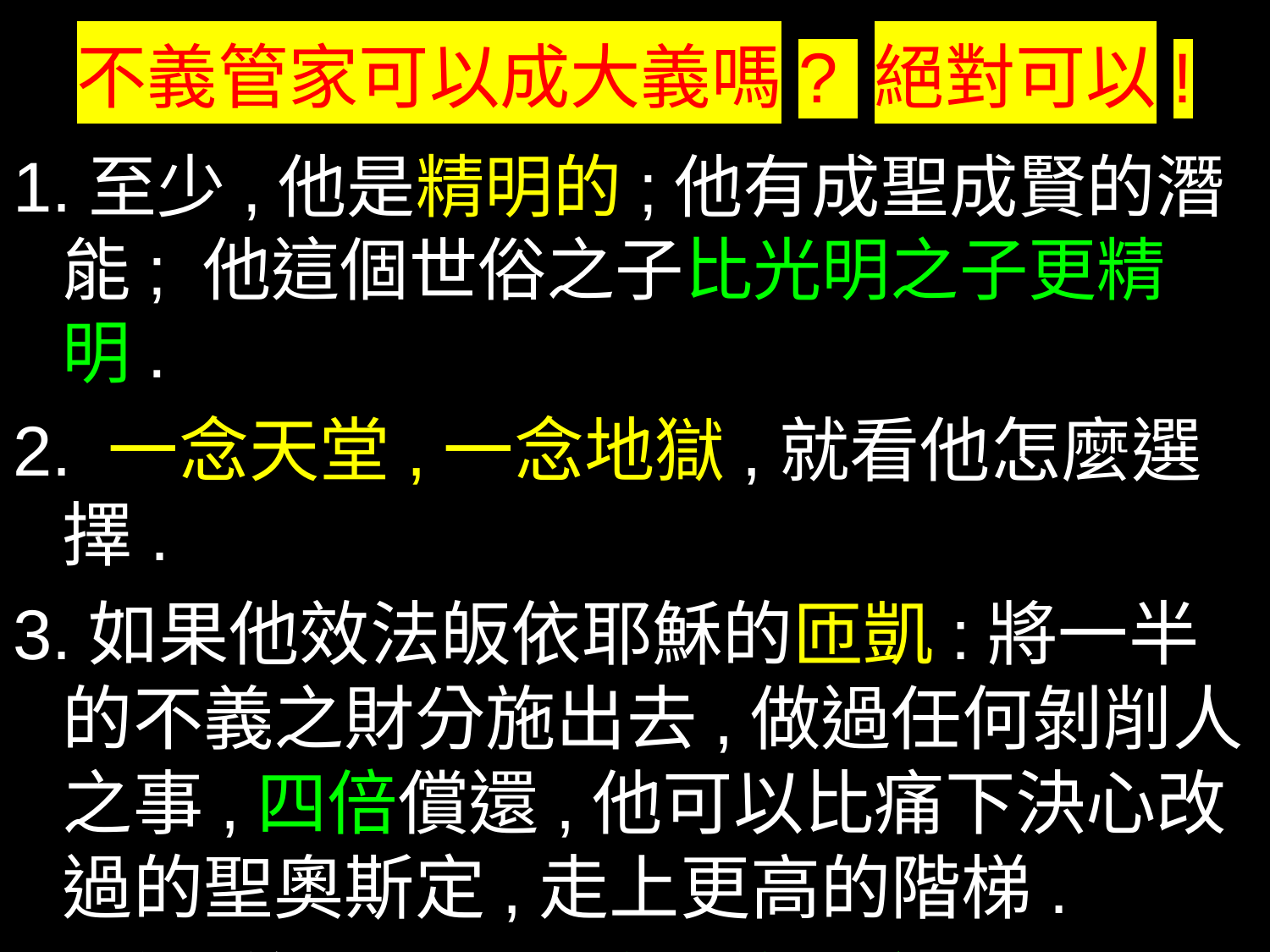

不義管家可以成大義嗎? 絕對可以!
1.至少,他是精明的;他有成聖成賢的潛能; 他這個世俗之子比光明之子更精明.
2. 一念天堂,一念地獄,就看他怎麼選擇.
3.如果他效法皈依耶穌的匝凱:將一半的不義之財分施出去,做過任何剝削人之事,四倍償還,他可以比痛下決心改過的聖奧斯定,走上更高的階梯.
4.希望曾作過天大壞事的國家,也能如此!